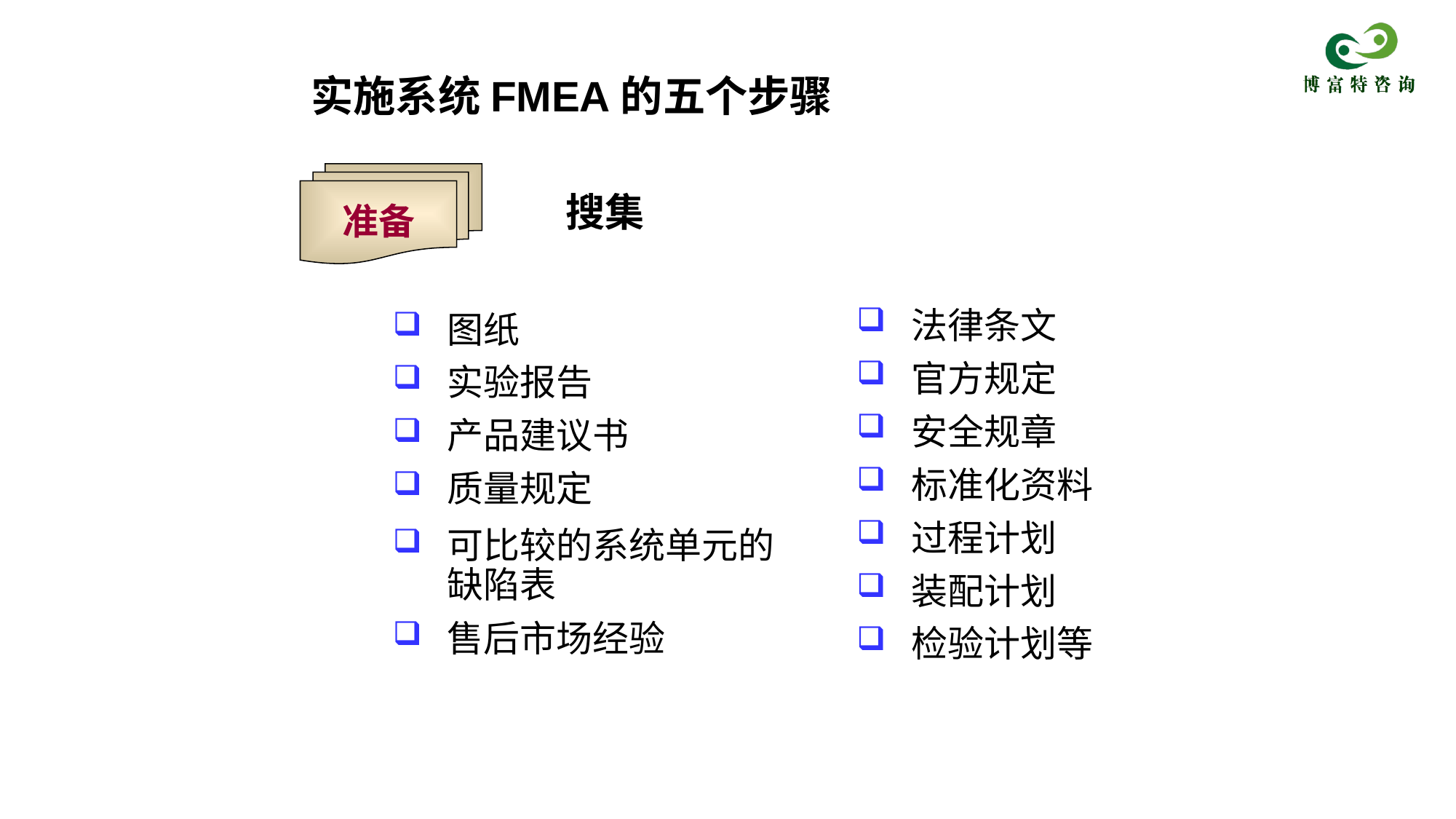

实施系统FMEA的五个步骤
准备
搜集
法律条文
官方规定
安全规章
标准化资料
过程计划
装配计划
检验计划等
图纸
实验报告
产品建议书
质量规定
可比较的系统单元的缺陷表
售后市场经验